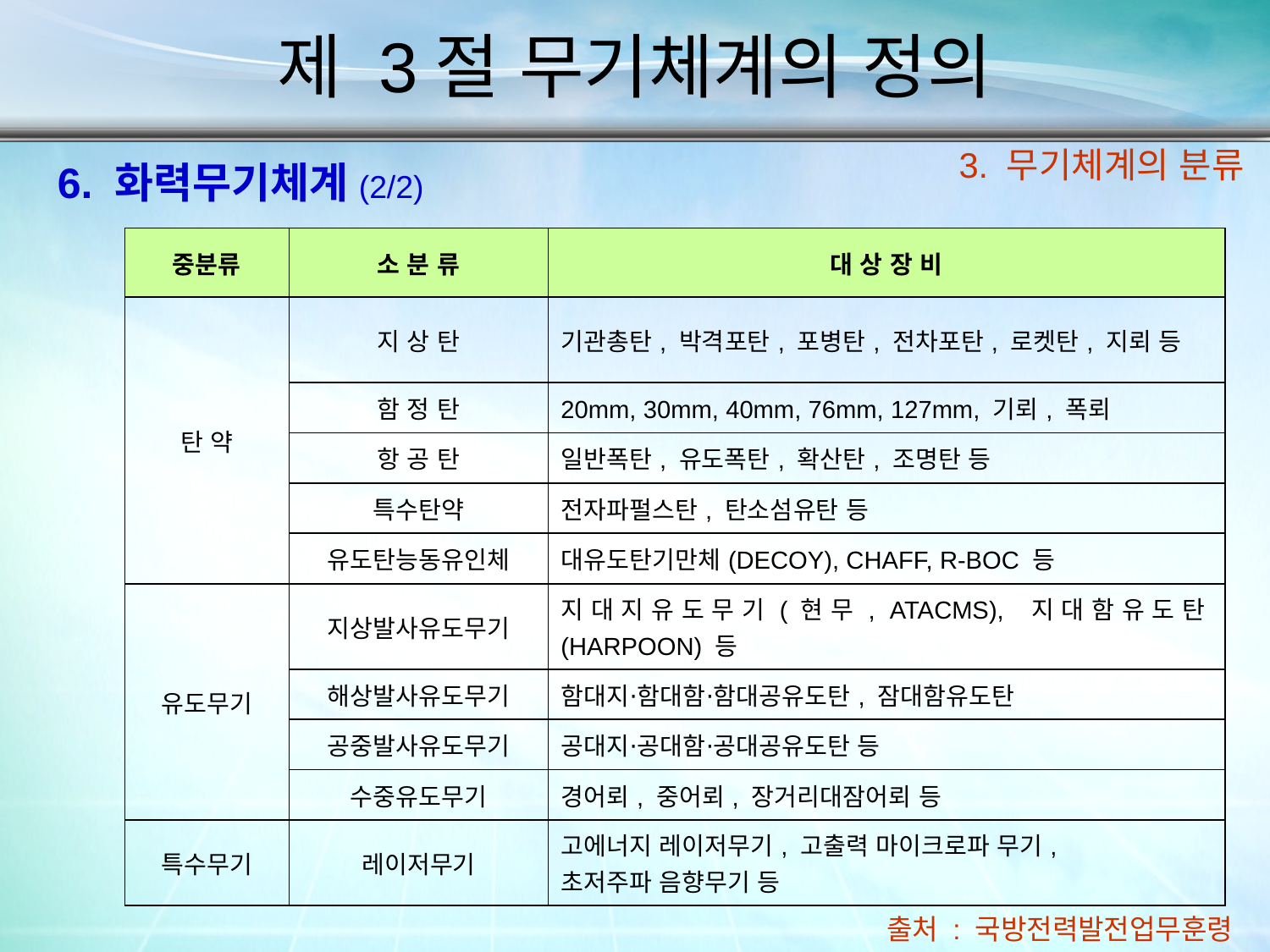

제 3절 무기체계의 정의
3. 무기체계의 분류
6. 화력무기체계(2/2)
| 중분류 | 소 분 류 | 대 상 장 비 |
| --- | --- | --- |
| 탄 약 | 지 상 탄 | 기관총탄, 박격포탄, 포병탄, 전차포탄, 로켓탄, 지뢰 등 |
|  | 함 정 탄 | 20mm, 30mm, 40mm, 76mm, 127mm, 기뢰, 폭뢰 |
|  | 항 공 탄 | 일반폭탄, 유도폭탄, 확산탄, 조명탄 등 |
|  | 특수탄약 | 전자파펄스탄, 탄소섬유탄 등 |
|  | 유도탄능동유인체 | 대유도탄기만체(DECOY), CHAFF, R-BOC 등 |
| 유도무기 | 지상발사유도무기 | 지대지유도무기(현무, ATACMS), 지대함유도탄(HARPOON) 등 |
|  | 해상발사유도무기 | 함대지⋅함대함⋅함대공유도탄, 잠대함유도탄 |
|  | 공중발사유도무기 | 공대지⋅공대함⋅공대공유도탄 등 |
|  | 수중유도무기 | 경어뢰, 중어뢰, 장거리대잠어뢰 등 |
| 특수무기 | 레이저무기 | 고에너지 레이저무기, 고출력 마이크로파 무기, 초저주파 음향무기 등 |
출처 : 국방전력발전업무훈령